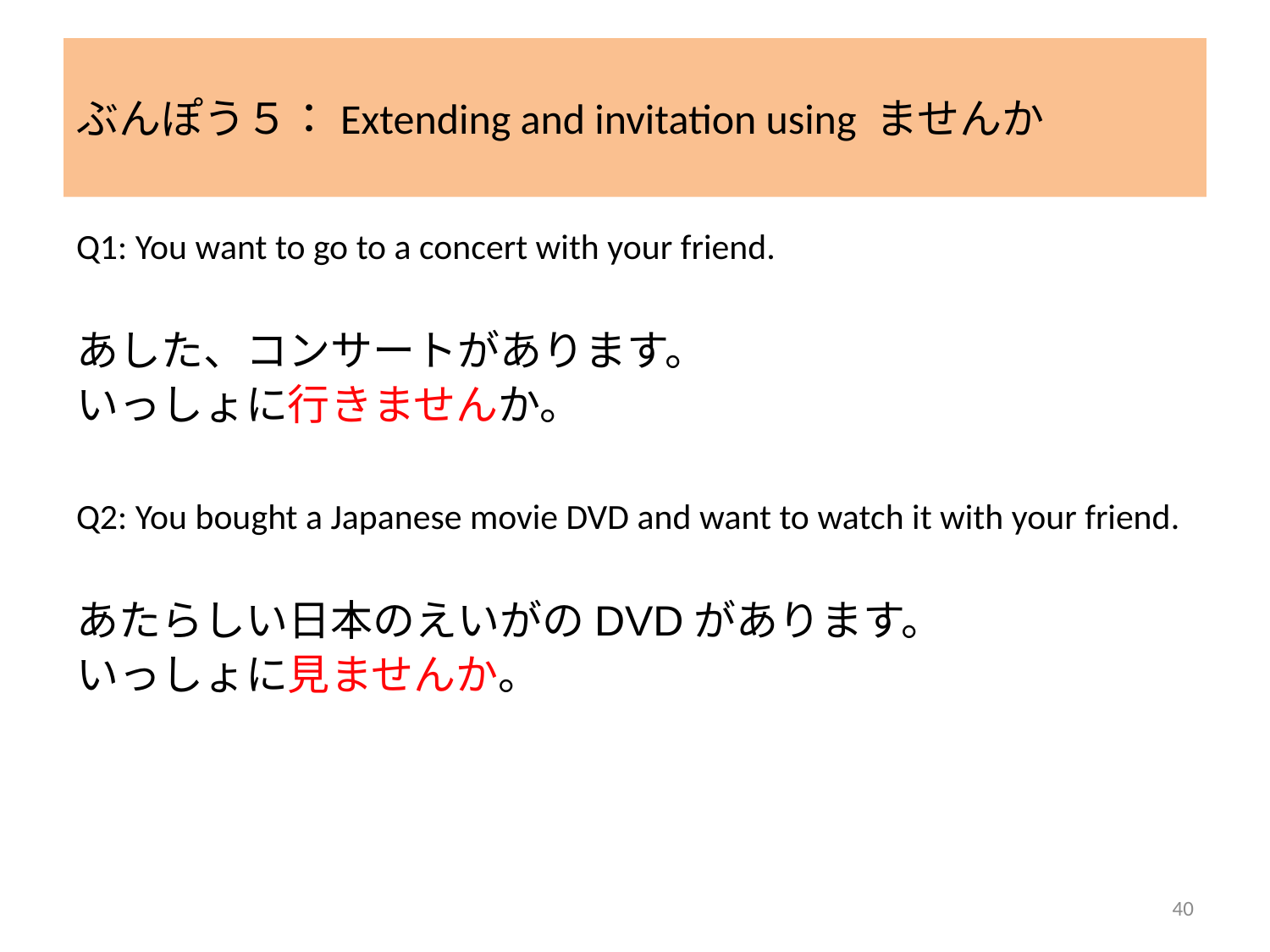

# ぶんぽう５：Extending and invitation using ませんか
Q1: You want to go to a concert with your friend.

あした、コンサートがあります。
いっしょに行きませんか。

Q2: You bought a Japanese movie DVD and want to watch it with your friend.

あたらしい日本のえいがのDVDがあります。
いっしょに見ませんか。

40